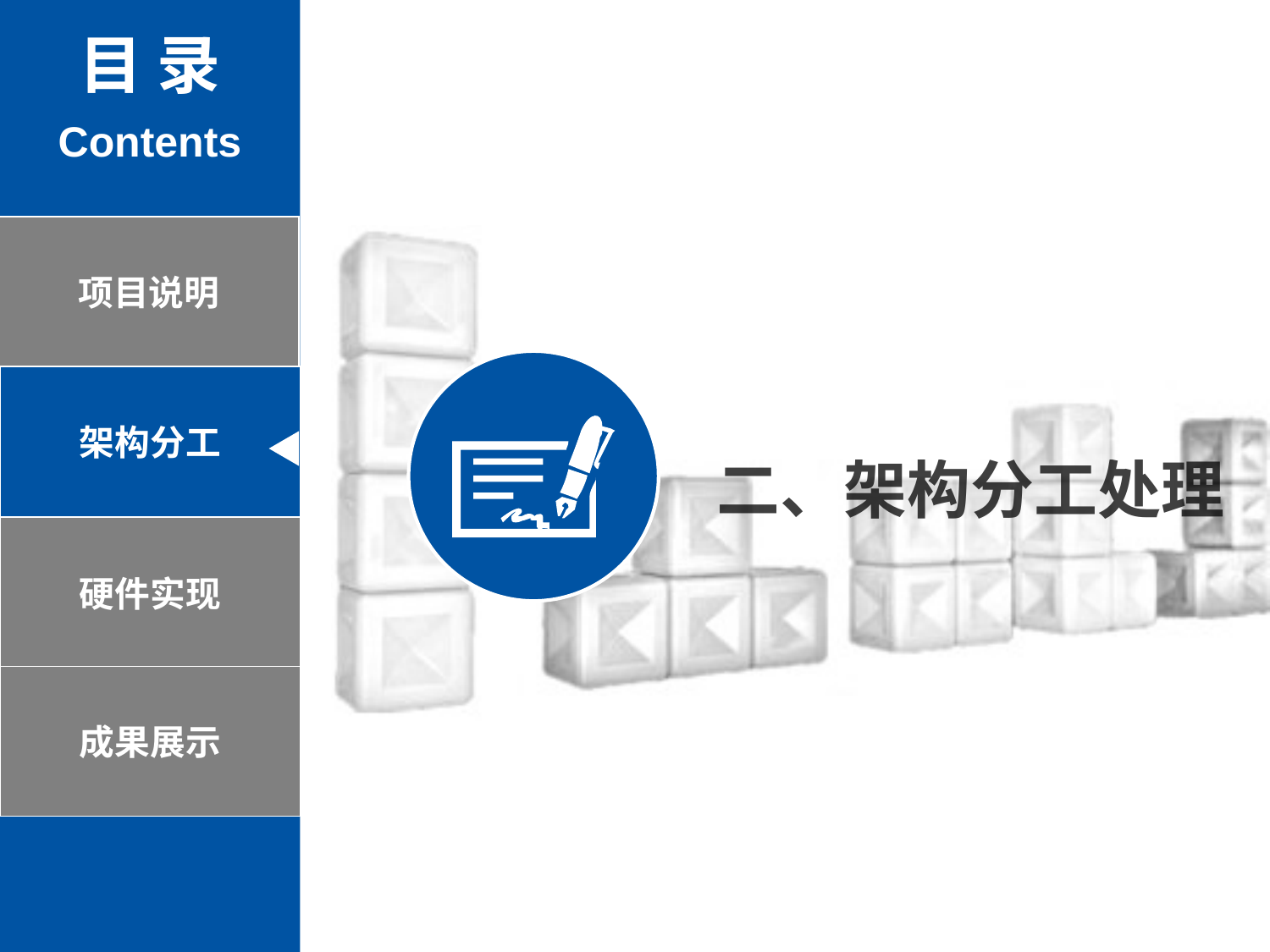

目 录
Contents
项目说明

架构分工

二、架构分工处理
硬件实现
成果展示